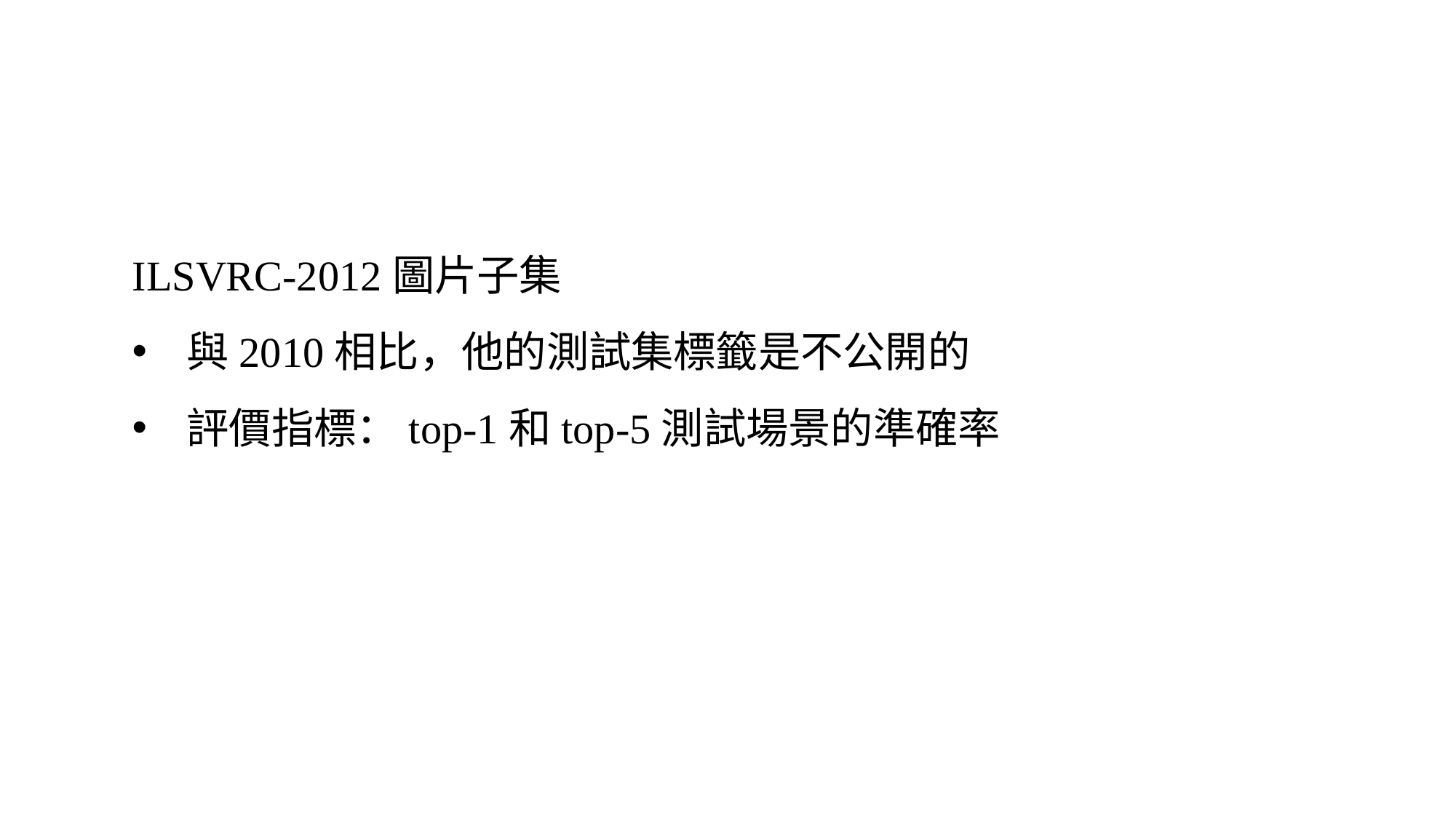

#
ILSVRC-2012圖片子集
與2010相比，他的測試集標籤是不公開的
評價指標：top-1和top-5測試場景的準確率